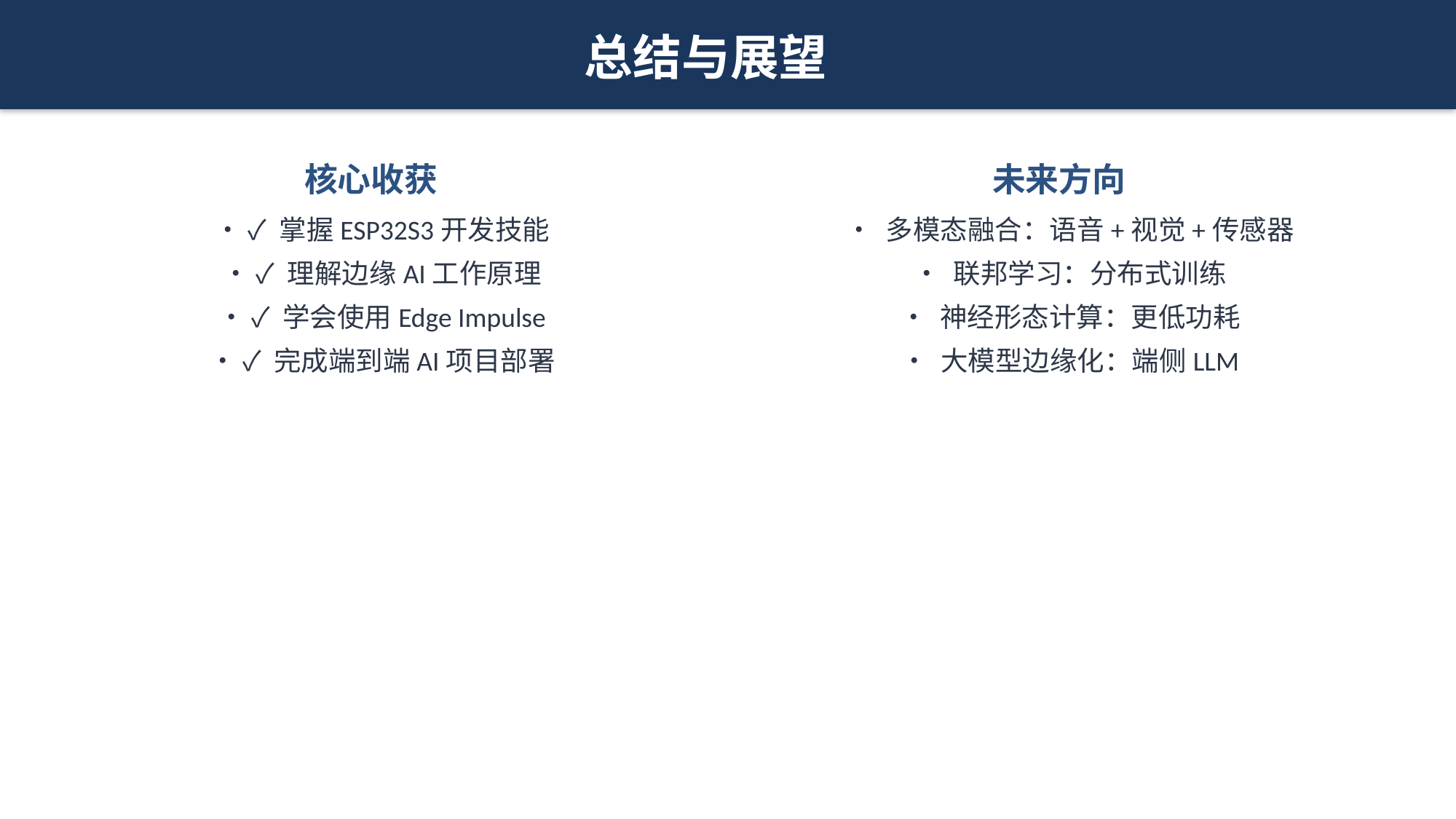

总结与展望
核心收获
未来方向
• ✓ 掌握ESP32S3开发技能
• 多模态融合：语音+视觉+传感器
• ✓ 理解边缘AI工作原理
• 联邦学习：分布式训练
• ✓ 学会使用Edge Impulse
• 神经形态计算：更低功耗
• ✓ 完成端到端AI项目部署
• 大模型边缘化：端侧LLM